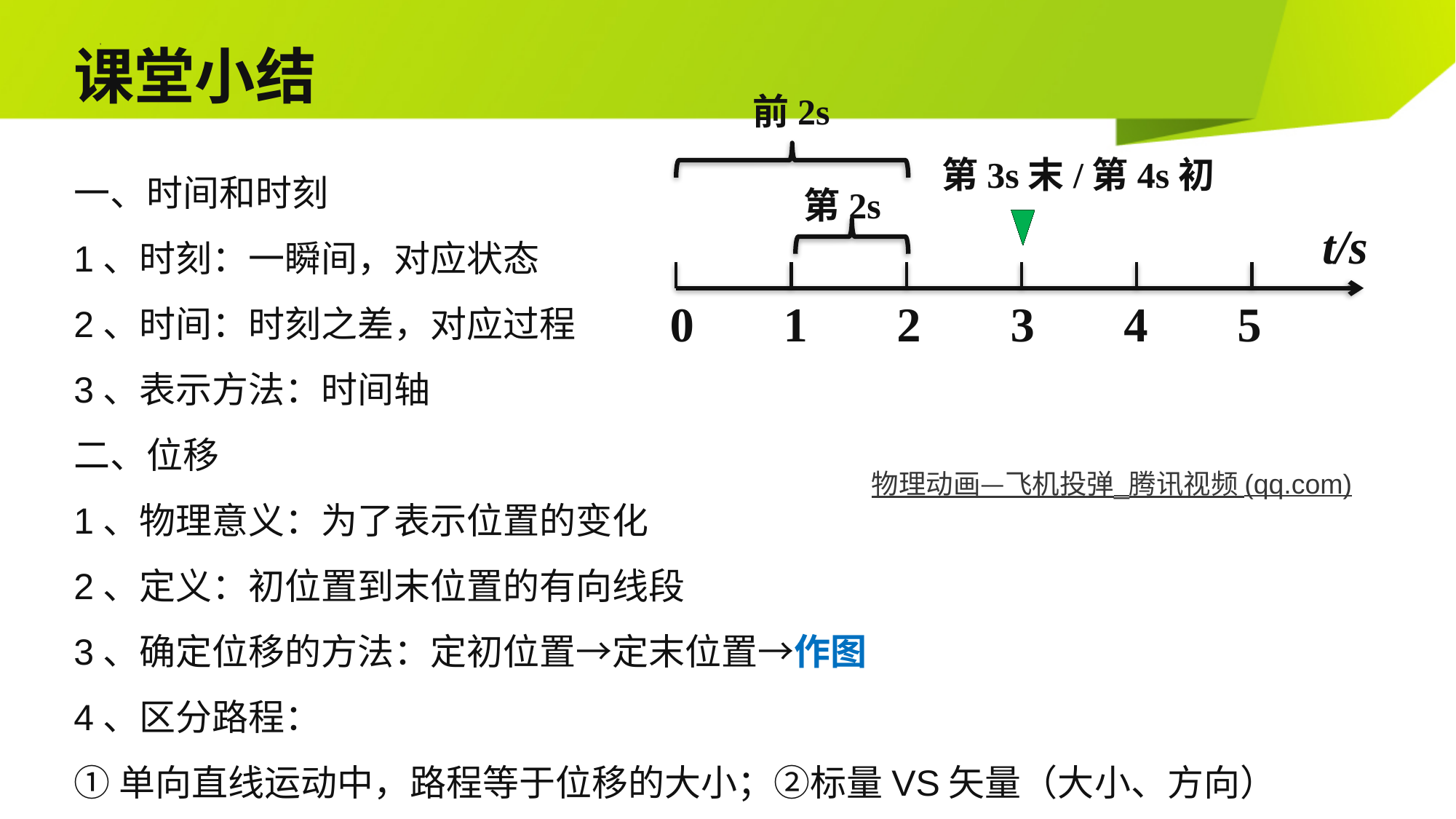

# 课堂小结

前2s
一、时间和时刻
1、时刻：一瞬间，对应状态
2、时间：时刻之差，对应过程
3、表示方法：时间轴
二、位移
1、物理意义：为了表示位置的变化
2、定义：初位置到末位置的有向线段
3、确定位移的方法：定初位置→定末位置→作图
4、区分路程：
①单向直线运动中，路程等于位移的大小；②标量VS矢量（大小、方向）
第3s末/第4s初
第2s

t/s

0
1
2
3
4
5
物理动画—飞机投弹_腾讯视频 (qq.com)